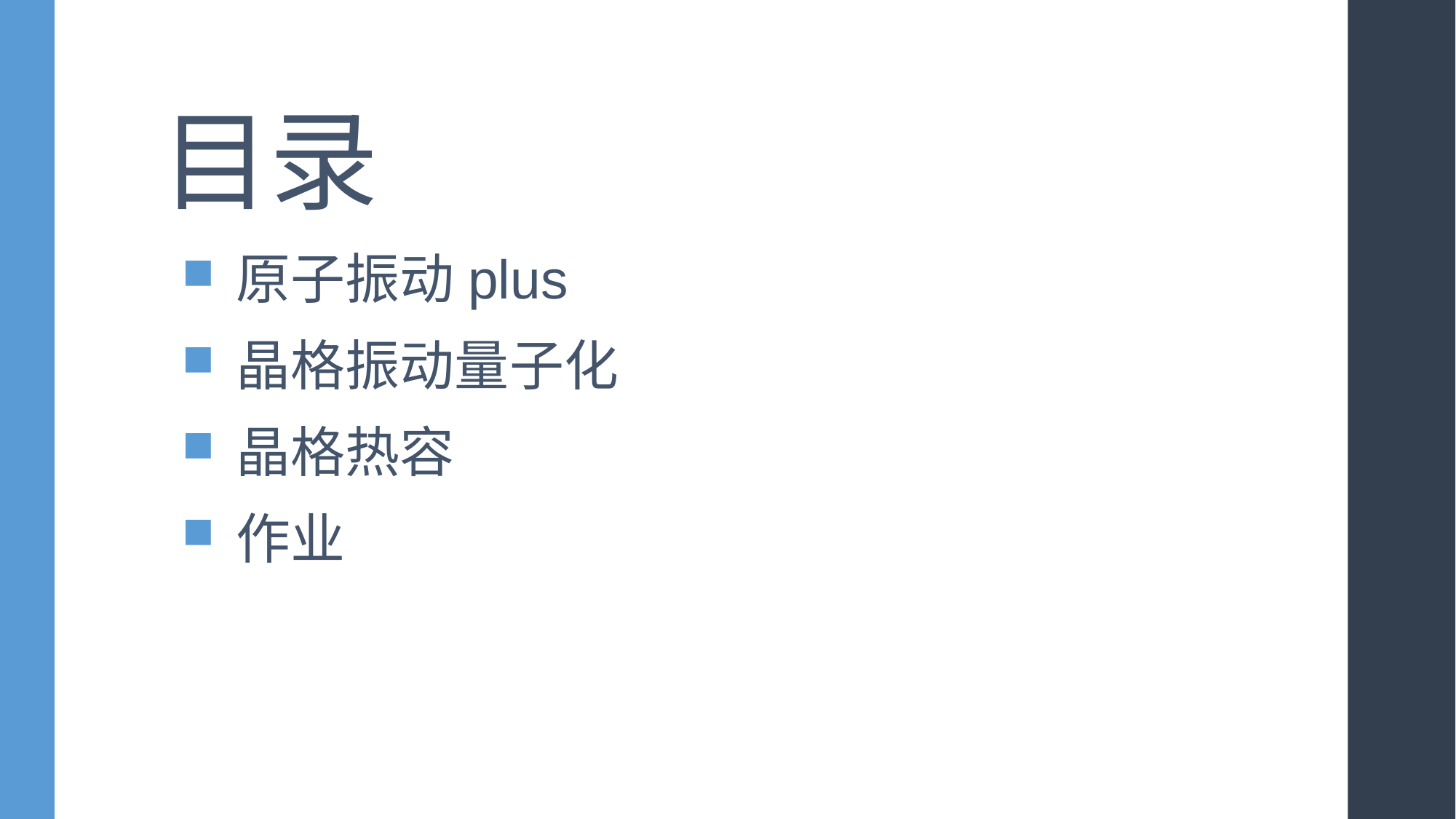

# 目录
原子振动plus
晶格振动量子化
晶格热容
作业
2